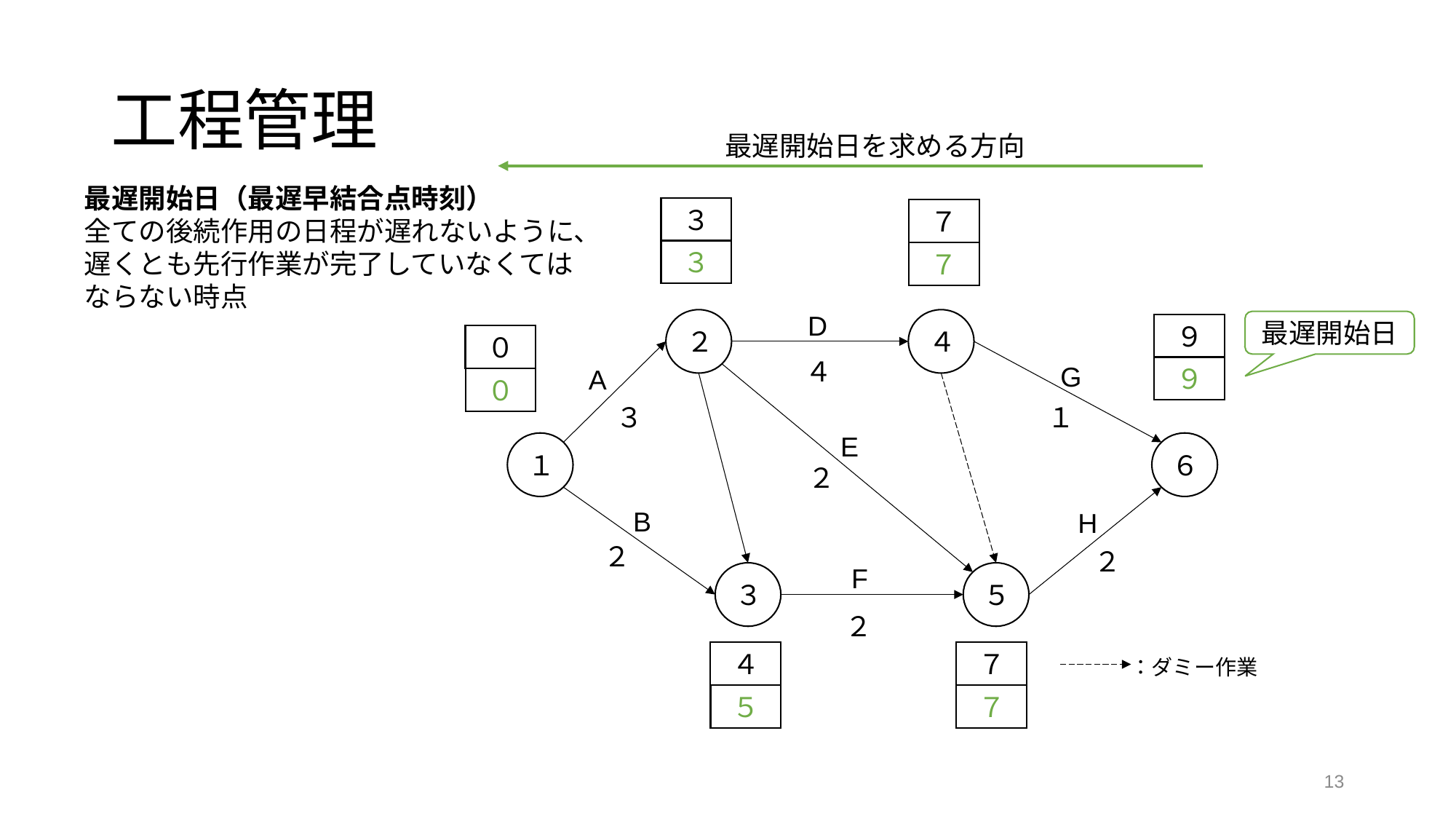

# 工程管理
最遅開始日を求める方向
３
３
７
７
D
２
４
１
６
３
５
４
G
A
３
１
E
２
B
H
２
２
F
２
：ダミー作業
９
９
０
０
４
５
７
７
最遅開始日
最遅開始日（最遅早結合点時刻）
全ての後続作用の日程が遅れないように、
遅くとも先行作業が完了していなくては
ならない時点

13